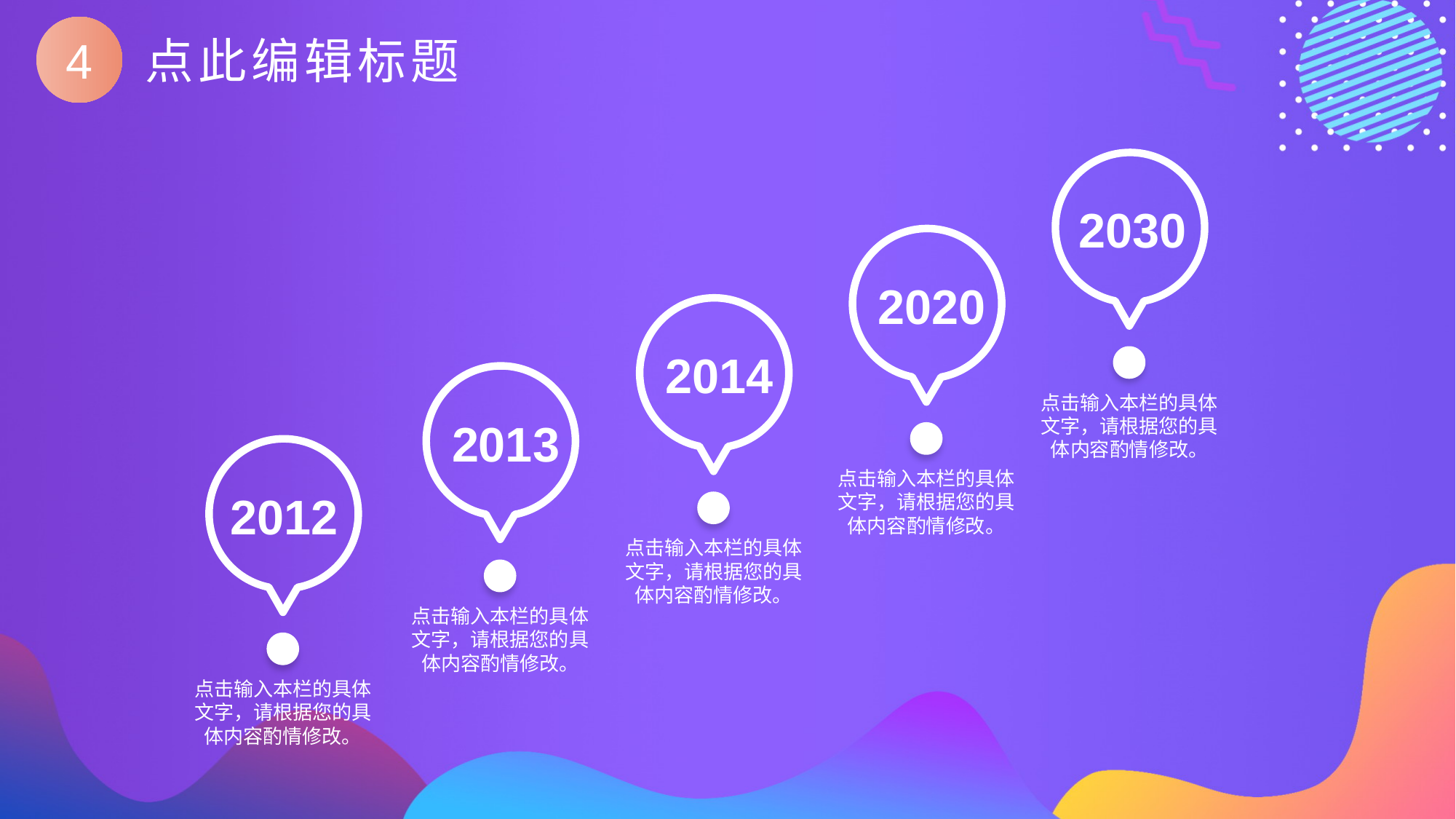

4
点此编辑标题

2030

2020

2014

2013
点击输入本栏的具体文字，请根据您的具体内容酌情修改。

2012
点击输入本栏的具体文字，请根据您的具体内容酌情修改。

点击输入本栏的具体文字，请根据您的具体内容酌情修改。

点击输入本栏的具体文字，请根据您的具体内容酌情修改。

点击输入本栏的具体文字，请根据您的具体内容酌情修改。